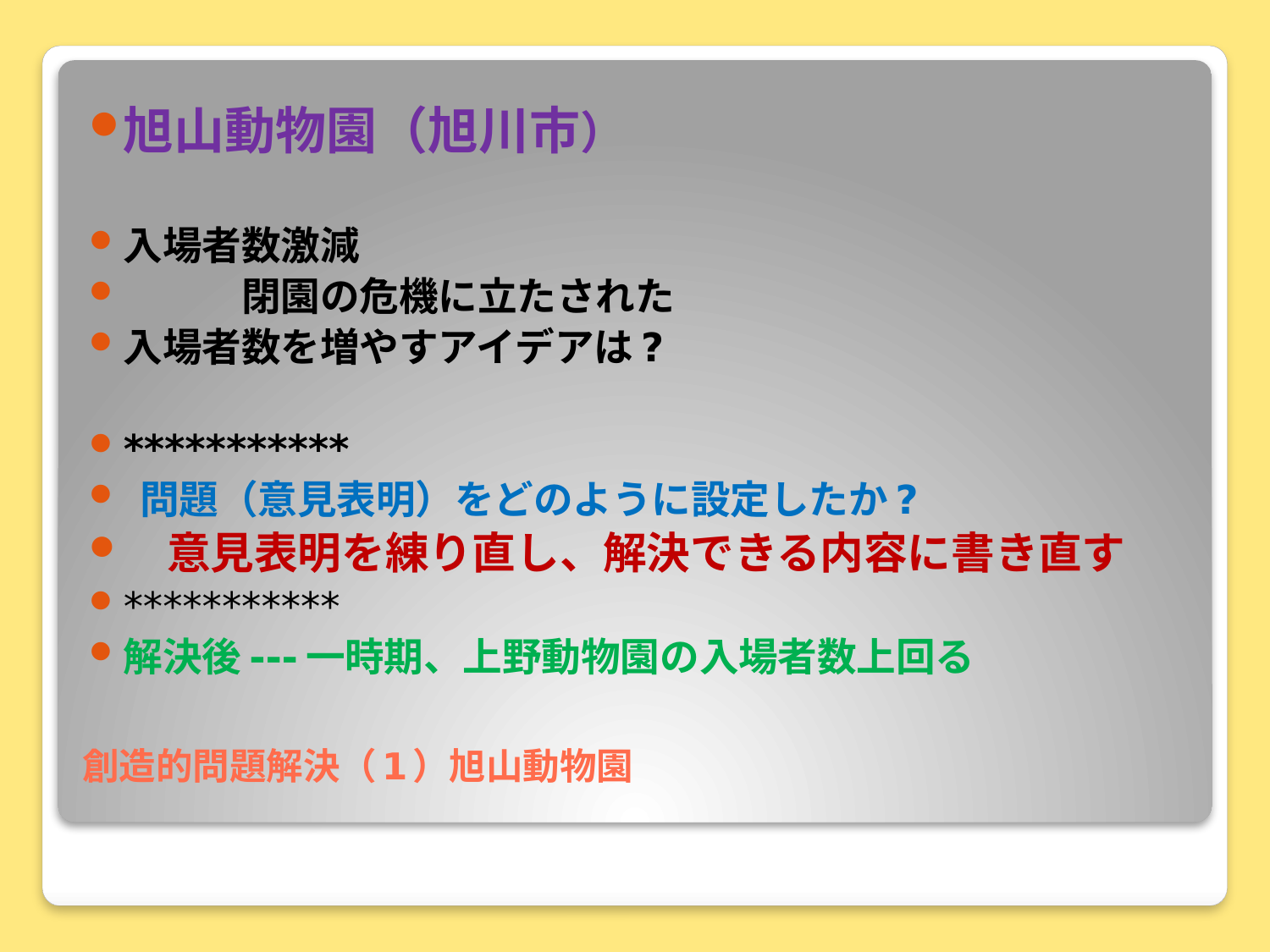

旭山動物園（旭川市）

入場者数激減
　　　閉園の危機に立たされた
入場者数を増やすアイデアは?

***********
 問題（意見表明）をどのように設定したか?
　意見表明を練り直し、解決できる内容に書き直す
***********
解決後---一時期、上野動物園の入場者数上回る

# 創造的問題解決（1）旭山動物園